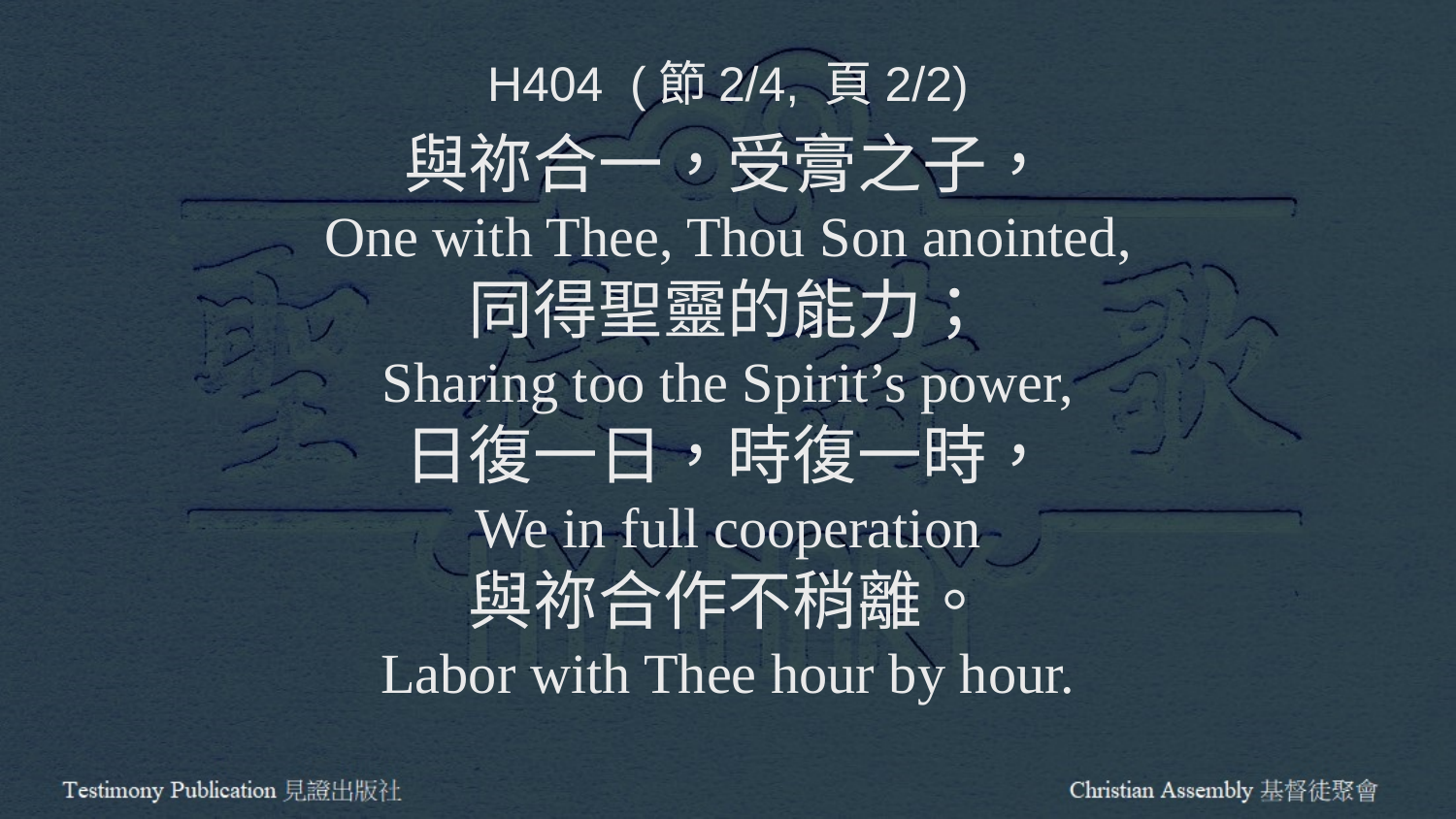

H404  (節2/4, 頁2/2)
與祢合一，受膏之子，
One with Thee, Thou Son anointed,
同得聖靈的能力；
Sharing too the Spirit’s power,
日復一日，時復一時，
We in full cooperation
與祢合作不稍離。
Labor with Thee hour by hour.